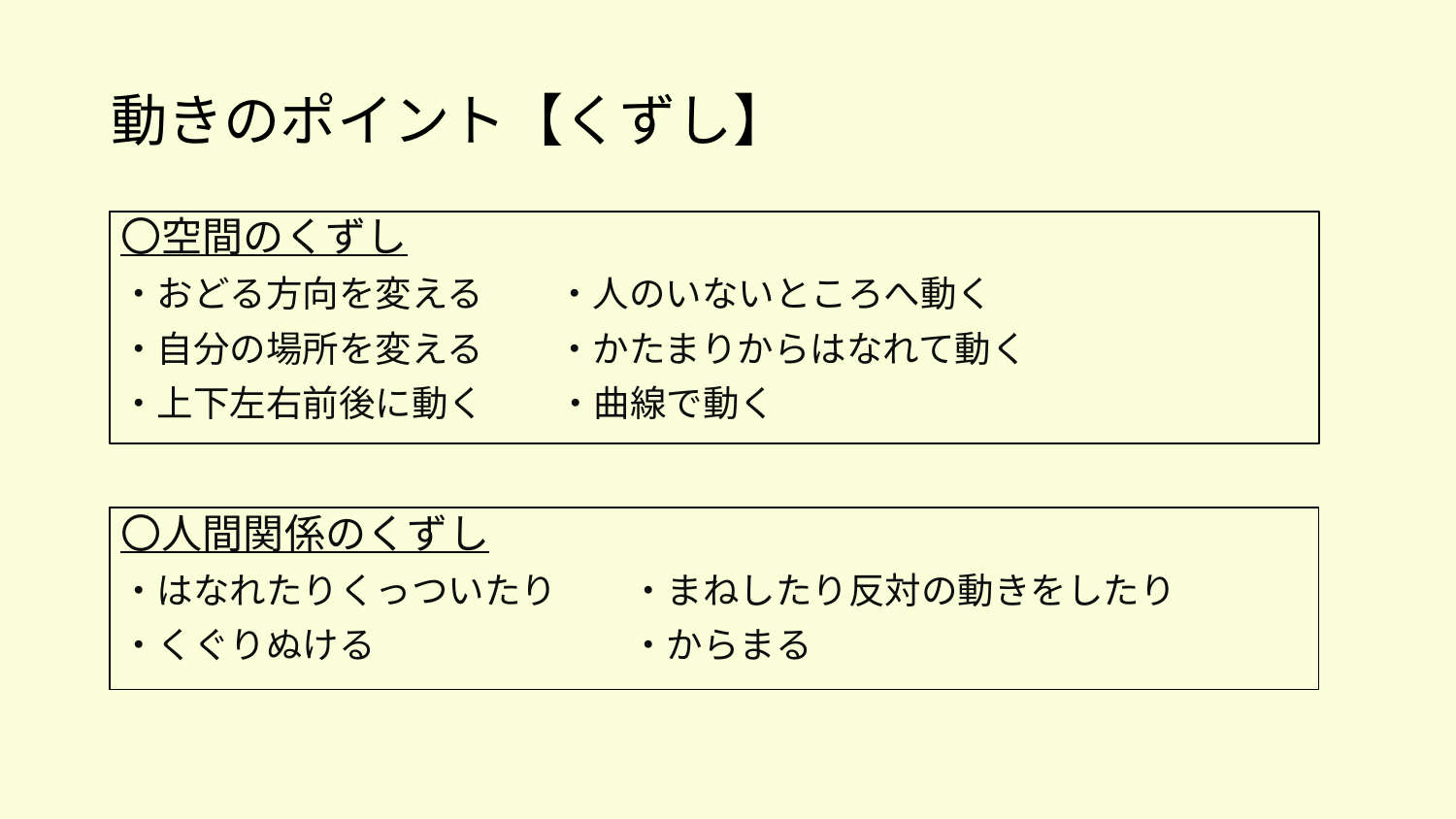

# 動きのポイント【くずし】
〇空間のくずし
・おどる方向を変える　　・人のいないところへ動く
・自分の場所を変える　　・かたまりからはなれて動く
・上下左右前後に動く　　・曲線で動く
〇人間関係のくずし
・はなれたりくっついたり　　・まねしたり反対の動きをしたり
・くぐりぬける　　　　　　　・からまる